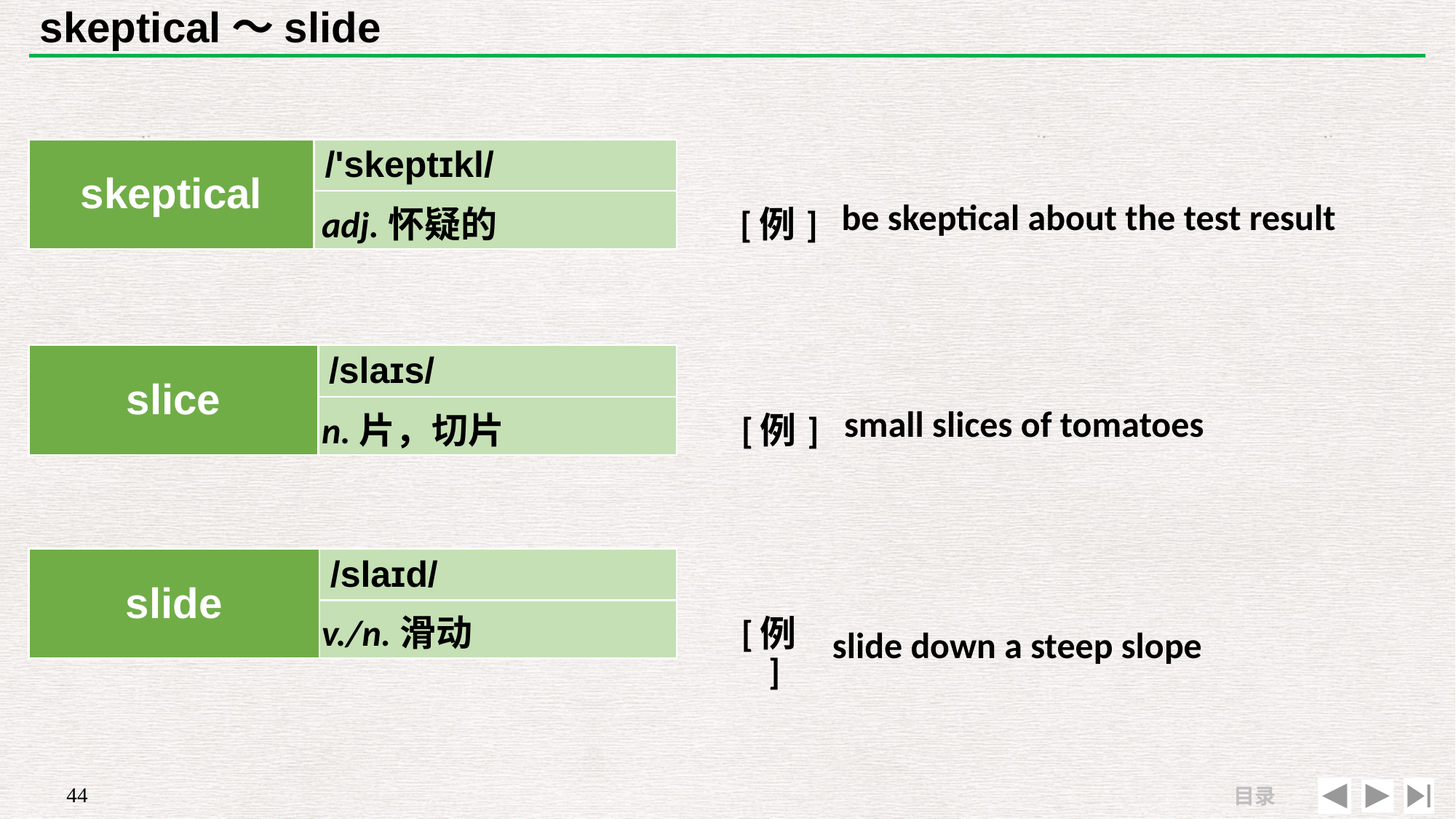

# skeptical～slide

| skeptical | /'skeptɪkl/ |
| --- | --- |
|  |  |
|  |  |
| --- | --- |
| [例] | be skeptical about the test result |
adj.怀疑的
| slice | /slaɪs/ |
| --- | --- |
|  |  |
|  |  |
| --- | --- |
| [例] | small slices of tomatoes |
n.片，切片
| slide | /slaɪd/ |
| --- | --- |
|  |  |
|  |  |
| --- | --- |
| [例] | slide down a steep slope |
v./n.滑动